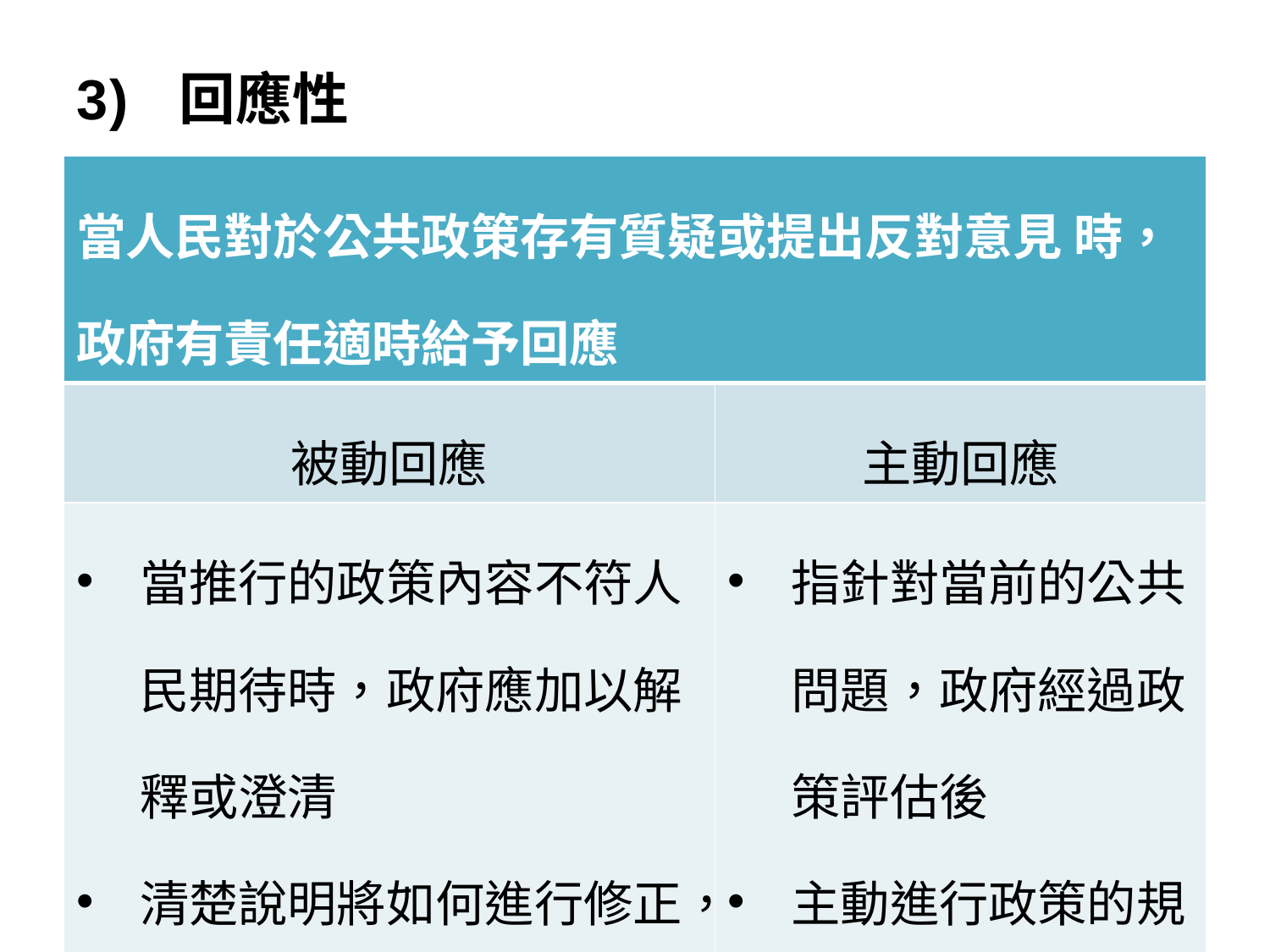

# 回應性
| 當人民對於公共政策存有質疑或提出反對意見 時，政府有責任適時給予回應 |  |
| --- | --- |
| 被動回應 | 主動回應 |
| 當推行的政策內容不符人民期待時，政府應加以解釋或澄清 清楚說明將如何進行修正，或必須依計畫執行的理由 | 指針對當前的公共問題，政府經過政策評估後 主動進行政策的規劃、制定與實行 |